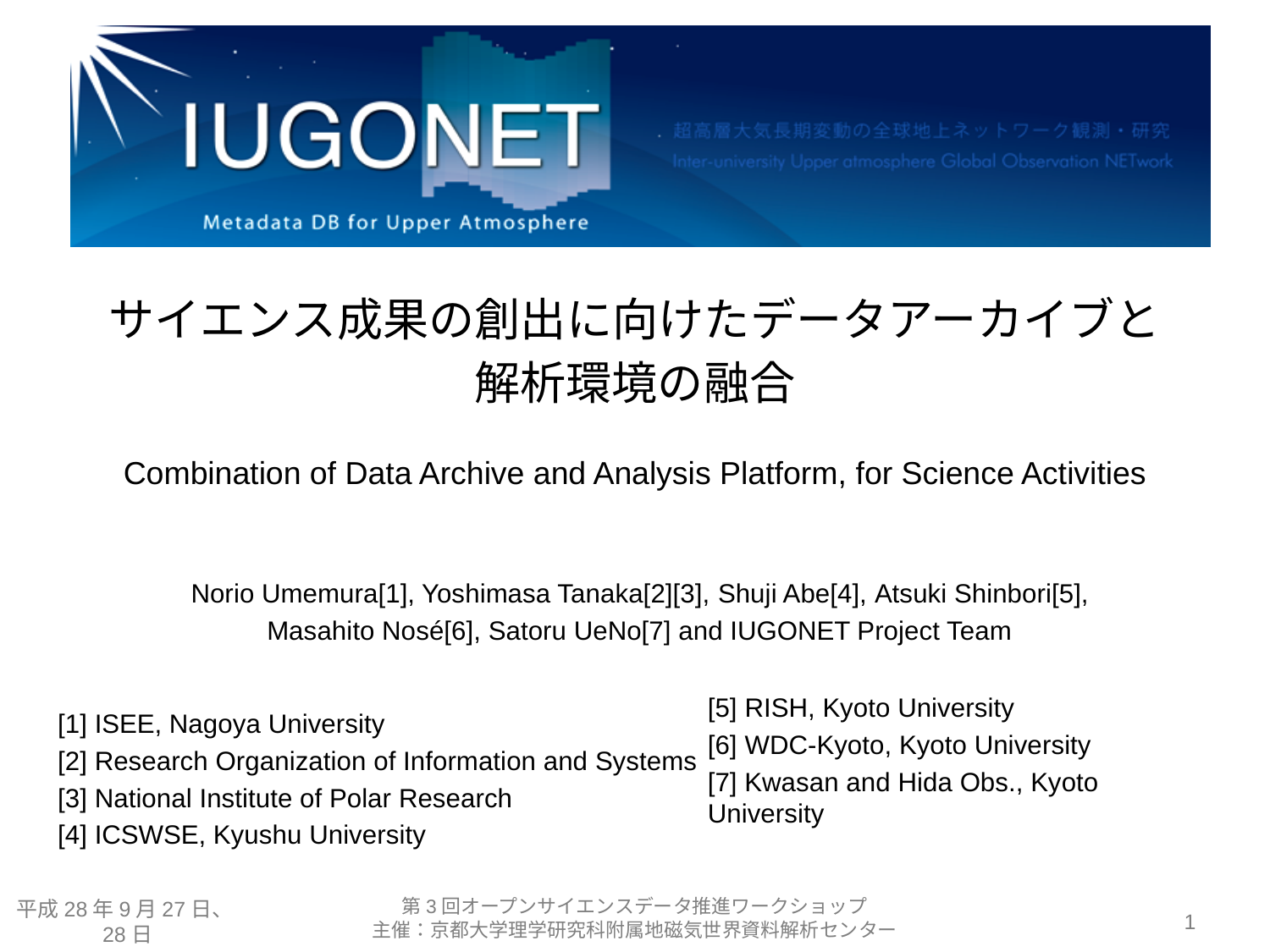

サイエンス成果の創出に向けたデータアーカイブと
解析環境の融合

Combination of Data Archive and Analysis Platform, for Science Activities
Norio Umemura[1], Yoshimasa Tanaka[2][3], Shuji Abe[4], Atsuki Shinbori[5],
Masahito Nosé[6], Satoru UeNo[7] and IUGONET Project Team
[1] ISEE, Nagoya University
[2] Research Organization of Information and Systems
[3] National Institute of Polar Research
[4] ICSWSE, Kyushu University
[5] RISH, Kyoto University
[6] WDC-Kyoto, Kyoto University
[7] Kwasan and Hida Obs., Kyoto University

第3回オープンサイエンスデータ推進ワークショップ
主催：京都大学理学研究科附属地磁気世界資料解析センター
平成28年9月27日、28日
1